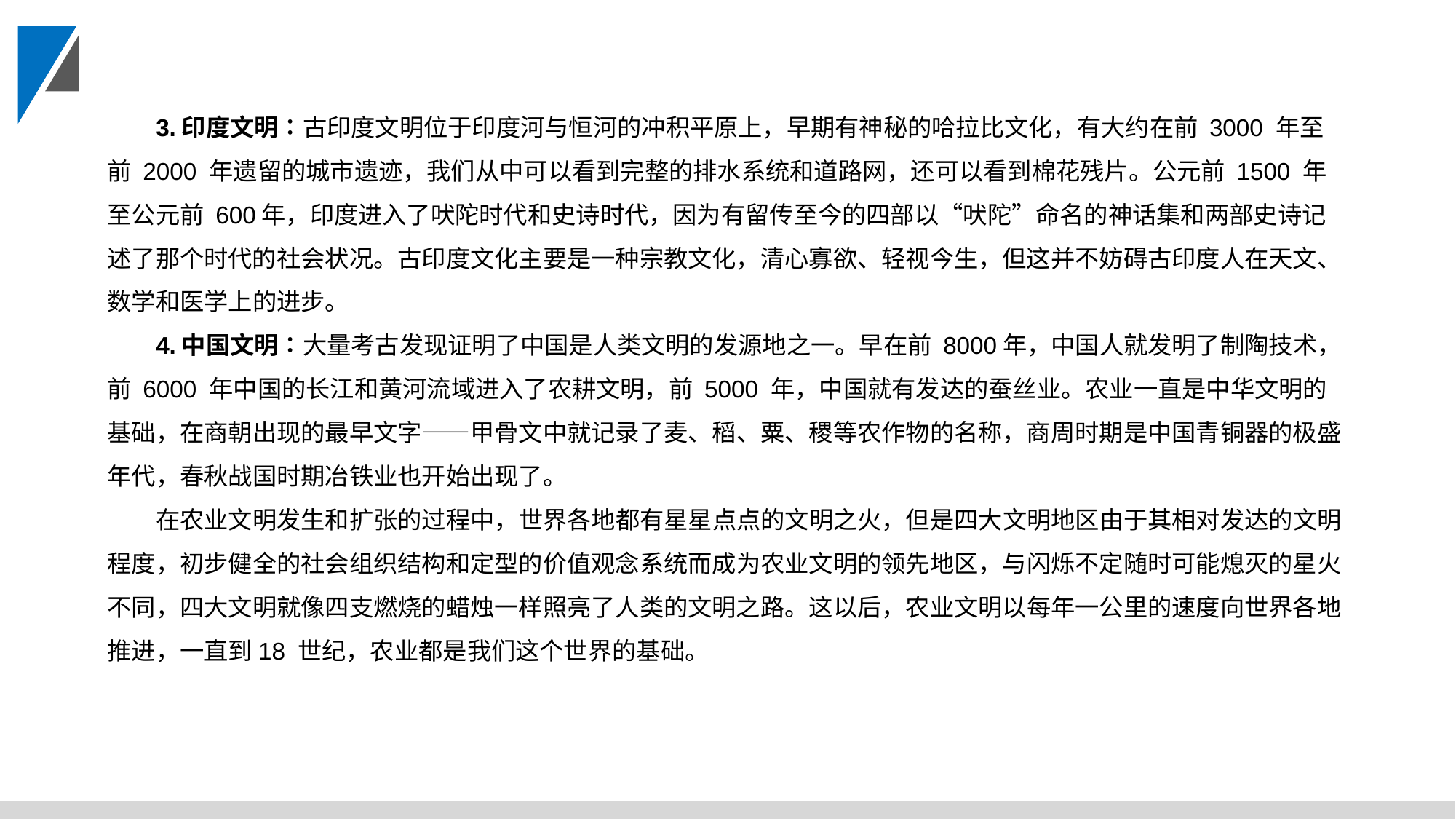

3.印度文明∶古印度文明位于印度河与恒河的冲积平原上，早期有神秘的哈拉比文化，有大约在前 3000 年至前 2000 年遗留的城市遗迹，我们从中可以看到完整的排水系统和道路网，还可以看到棉花残片。公元前 1500 年至公元前 600年，印度进入了吠陀时代和史诗时代，因为有留传至今的四部以“吠陀”命名的神话集和两部史诗记述了那个时代的社会状况。古印度文化主要是一种宗教文化，清心寡欲、轻视今生，但这并不妨碍古印度人在天文、数学和医学上的进步。
4.中国文明∶大量考古发现证明了中国是人类文明的发源地之一。早在前 8000年，中国人就发明了制陶技术，前 6000 年中国的长江和黄河流域进入了农耕文明，前 5000 年，中国就有发达的蚕丝业。农业一直是中华文明的基础，在商朝出现的最早文字——甲骨文中就记录了麦、稻、粟、稷等农作物的名称，商周时期是中国青铜器的极盛年代，春秋战国时期冶铁业也开始出现了。
在农业文明发生和扩张的过程中，世界各地都有星星点点的文明之火，但是四大文明地区由于其相对发达的文明程度，初步健全的社会组织结构和定型的价值观念系统而成为农业文明的领先地区，与闪烁不定随时可能熄灭的星火不同，四大文明就像四支燃烧的蜡烛一样照亮了人类的文明之路。这以后，农业文明以每年一公里的速度向世界各地推进，一直到18 世纪，农业都是我们这个世界的基础。